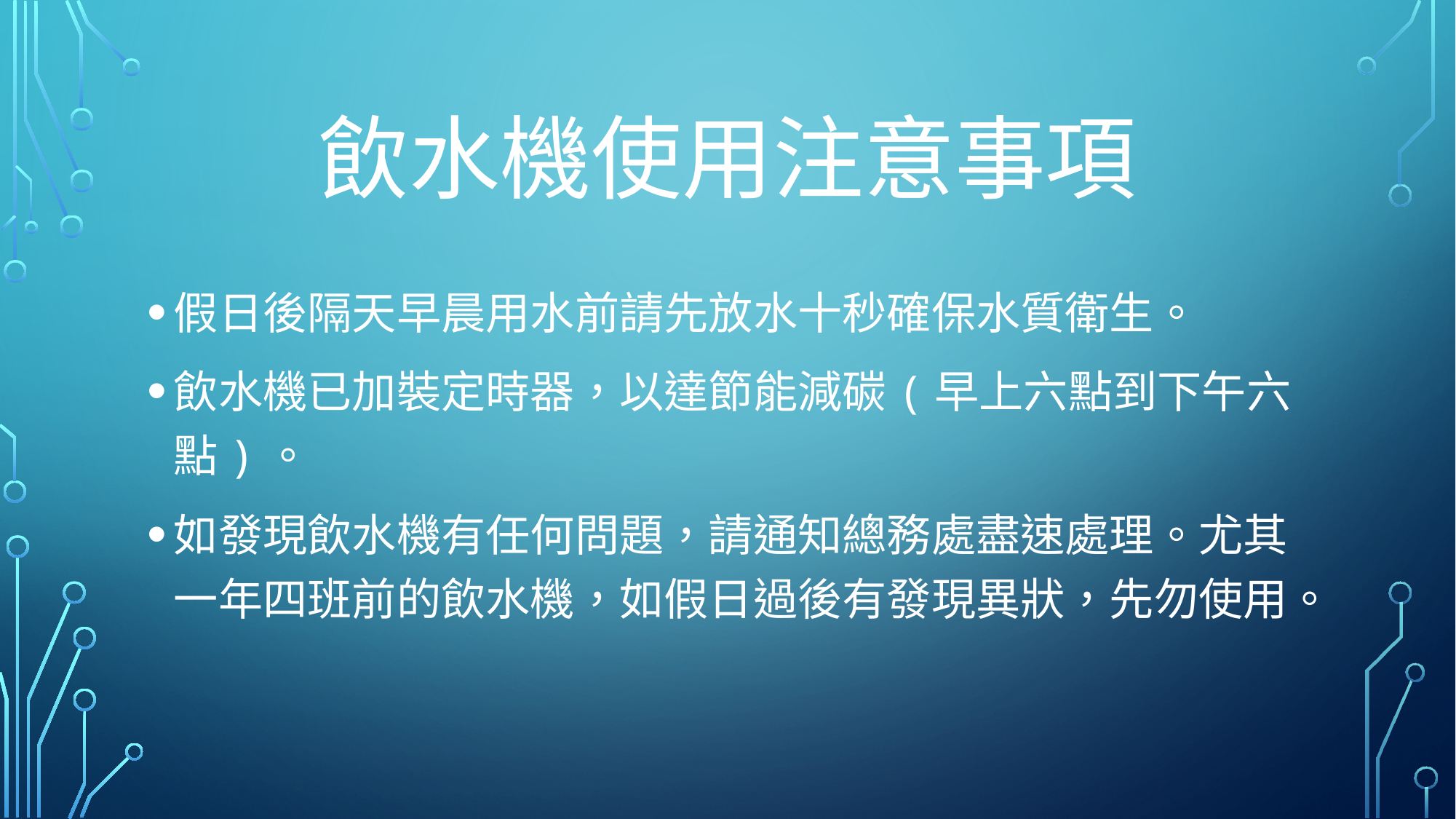

# 飲水機使用注意事項
假日後隔天早晨用水前請先放水十秒確保水質衛生。
飲水機已加裝定時器，以達節能減碳(早上六點到下午六點)。
如發現飲水機有任何問題，請通知總務處盡速處理。尤其一年四班前的飲水機，如假日過後有發現異狀，先勿使用。